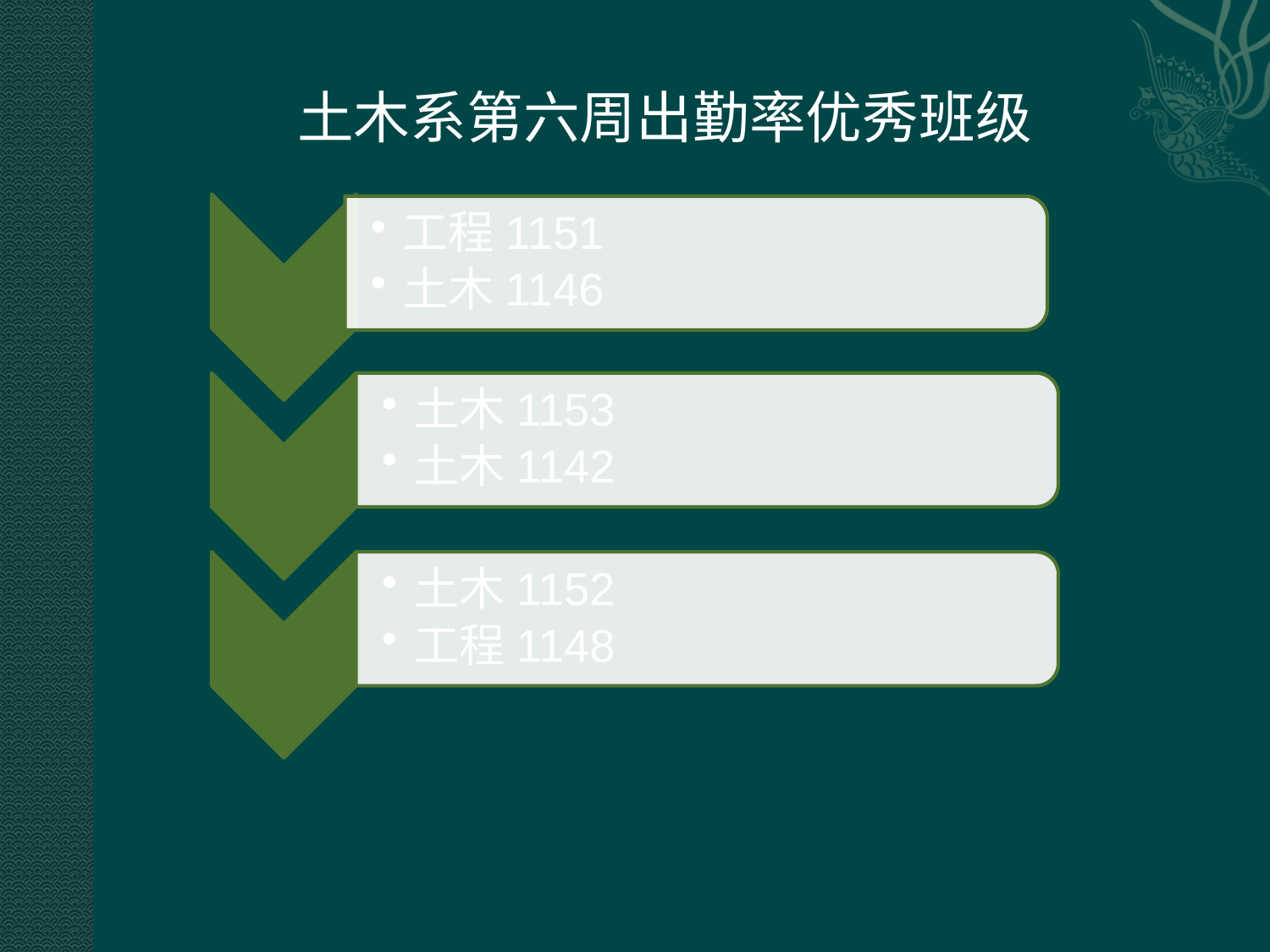

土木系第六周出勤率优秀班级

工程1151
土木1146

土木1153
土木1142

土木1152
工程1148